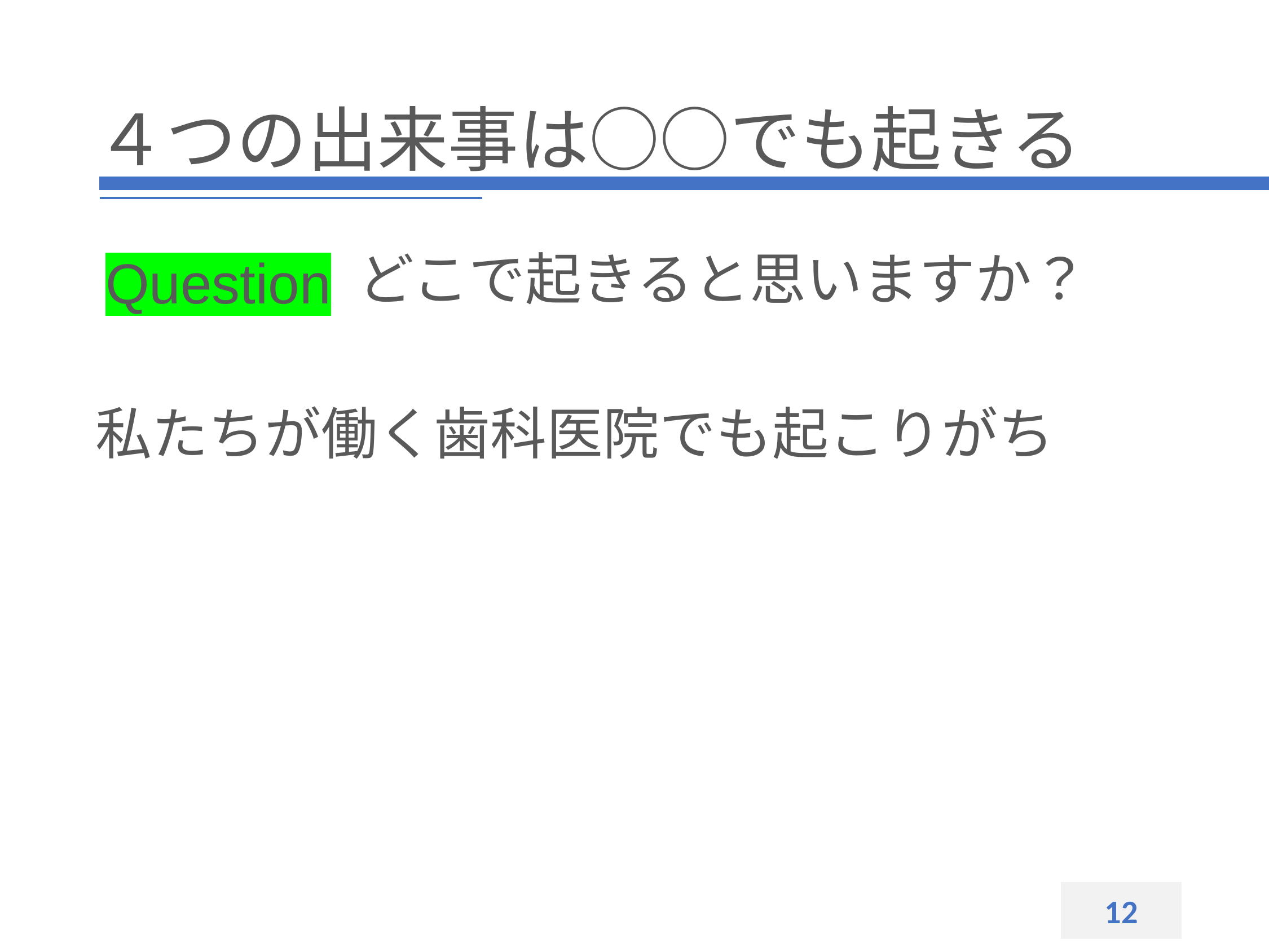

４つの出来事は○○でも起きる
どこで起きると思いますか？
Question
私たちが働く歯科医院でも起こりがち
12